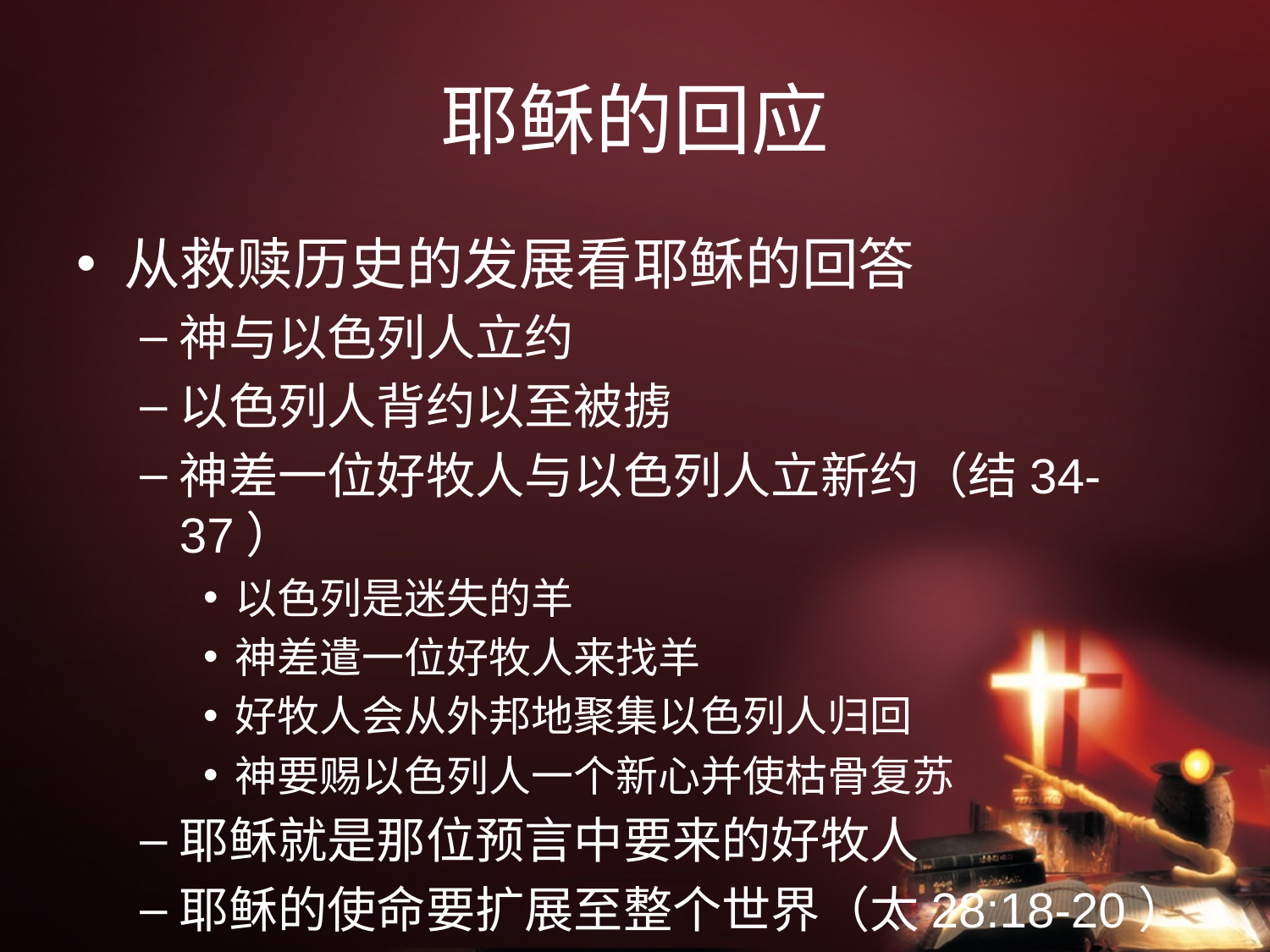

# 耶稣的回应
从救赎历史的发展看耶稣的回答
神与以色列人立约
以色列人背约以至被掳
神差一位好牧人与以色列人立新约（结34-37）
以色列是迷失的羊
神差遣一位好牧人来找羊
好牧人会从外邦地聚集以色列人归回
神要赐以色列人一个新心并使枯骨复苏
耶稣就是那位预言中要来的好牧人
耶稣的使命要扩展至整个世界（太28:18-20）